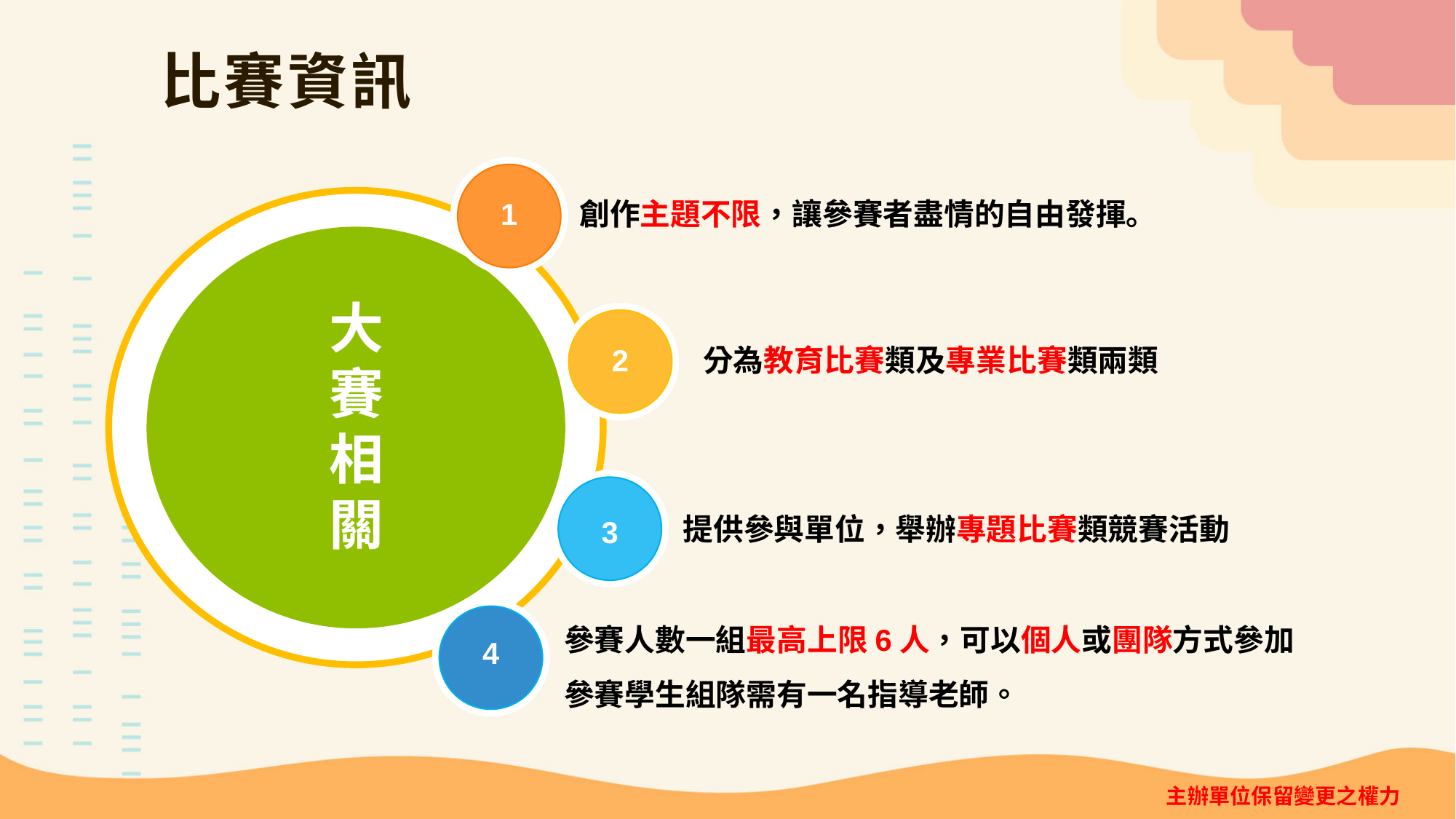

# 比賽資訊

1
創作主題不限，讓參賽者盡情的自由發揮。

大
賽
相
關

2
分為教育比賽類及專業比賽類兩類

3
提供參與單位，舉辦專題比賽類競賽活動
參賽人數一組最高上限6人，可以個人或團隊方式參加
參賽學生組隊需有一名指導老師。

4
主辦單位保留變更之權力